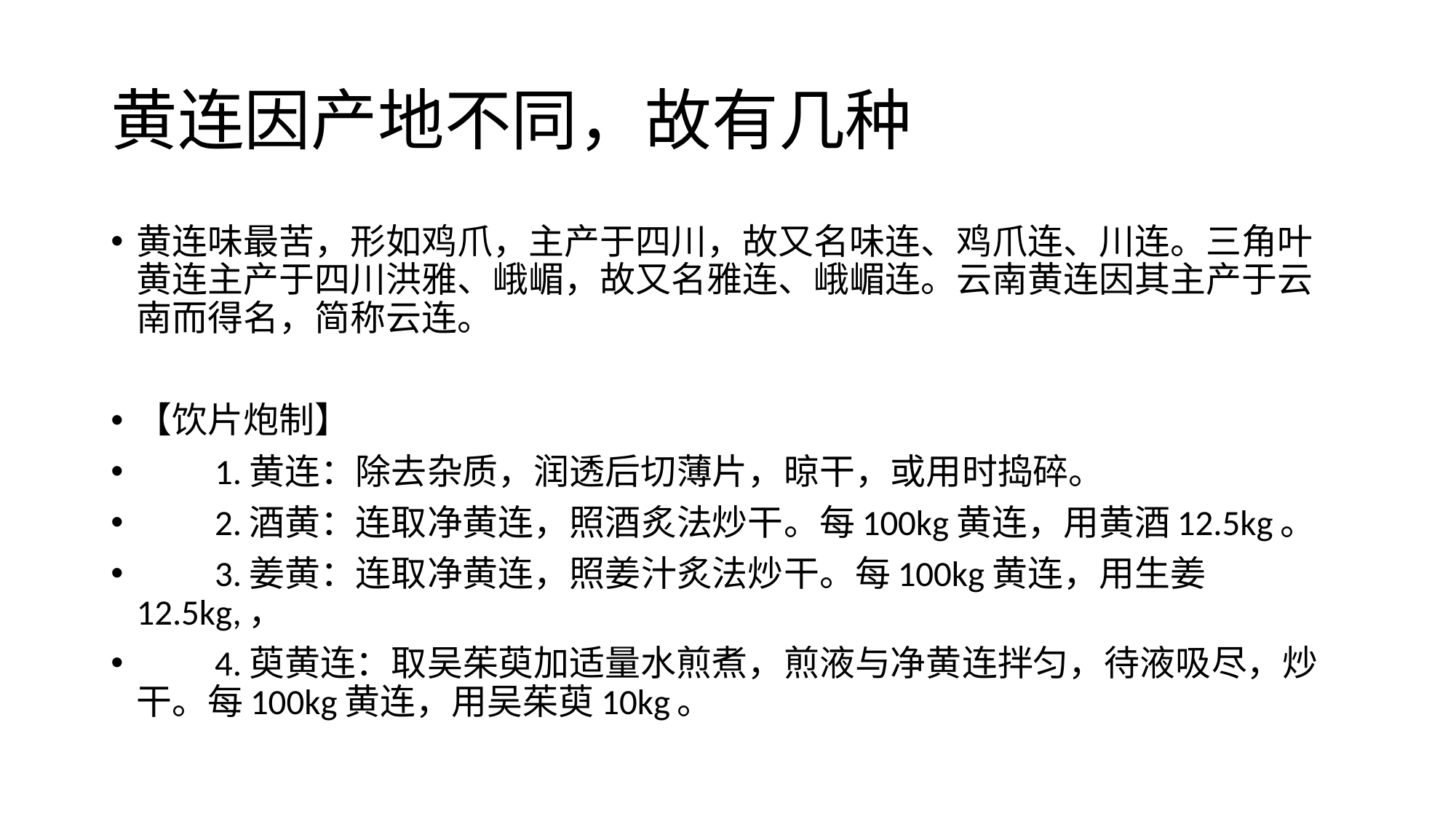

# 黄连因产地不同，故有几种
黄连味最苦，形如鸡爪，主产于四川，故又名味连、鸡爪连、川连。三角叶黄连主产于四川洪雅、峨嵋，故又名雅连、峨嵋连。云南黄连因其主产于云南而得名，简称云连。

【饮片炮制】
　　1.黄连：除去杂质，润透后切薄片，晾干，或用时捣碎。
　　2.酒黄：连取净黄连，照酒炙法炒干。每100kg黄连，用黄酒12.5kg。
　　3.姜黄：连取净黄连，照姜汁炙法炒干。每100kg黄连，用生姜12.5kg,，
　　4.萸黄连：取吴茱萸加适量水煎煮，煎液与净黄连拌匀，待液吸尽，炒干。每100kg黄连，用吴茱萸10kg。